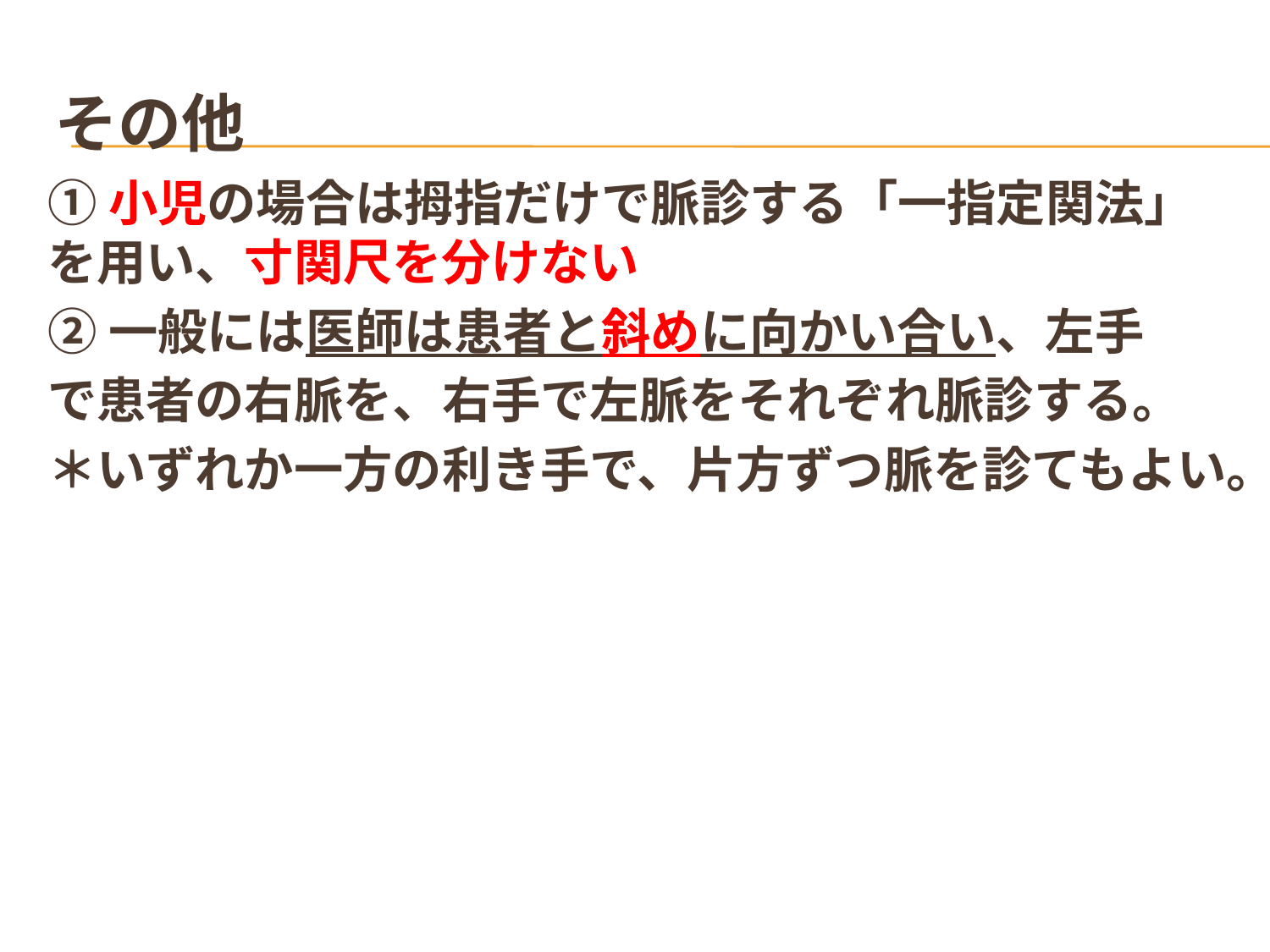

# その他
①小児の場合は拇指だけで脈診する「一指定関法」を用い、寸関尺を分けない
②一般には医師は患者と斜めに向かい合い、左手
で患者の右脈を、右手で左脈をそれぞれ脈診する。
＊いずれか一方の利き手で、片方ずつ脈を診てもよい。